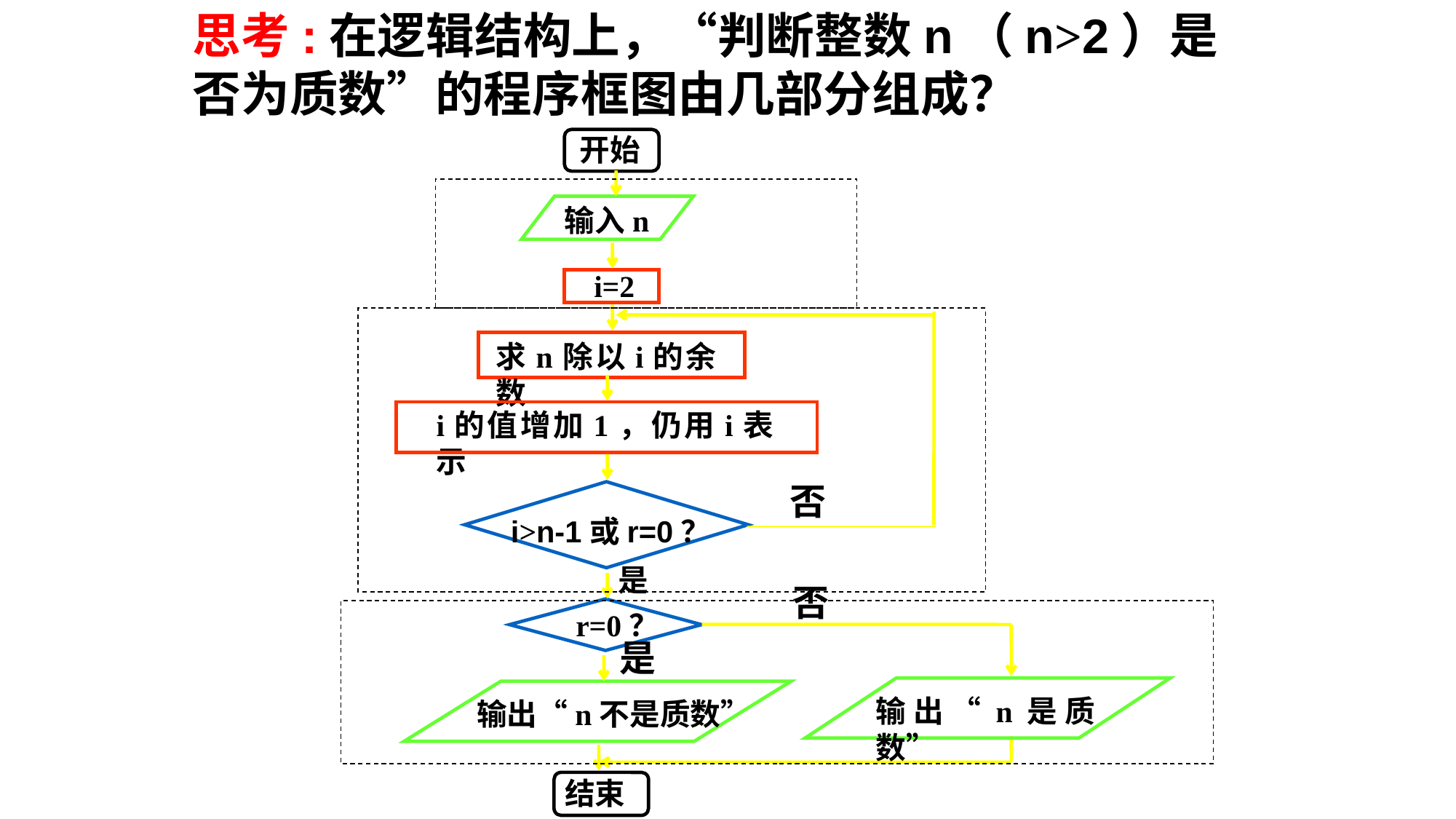

思考:在逻辑结构上，“判断整数n（n>2）是否为质数”的程序框图由几部分组成？
开始

输入n

i=2

求n除以i的余数

否

i的值增加1，仍用i表示

i>n-1或r=0？
是

否

r=0？
是

输出“n是质数”

输出“n不是质数”

结束